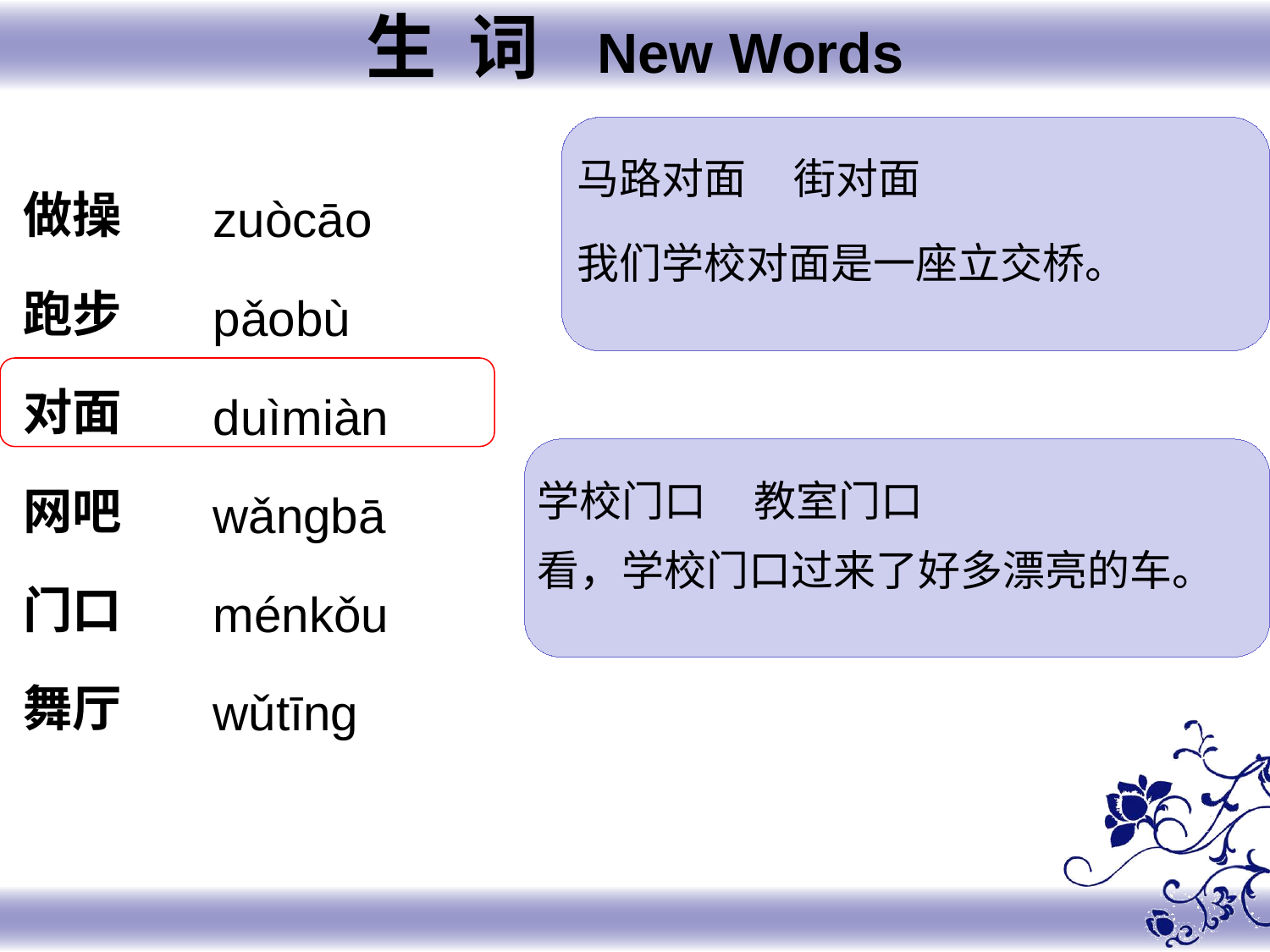

生  词   New Words

马路对面     街对面
我们学校对面是一座立交桥。

做操
跑步
对面
网吧
门口
舞厅
zuòcāo
pǎobù
duìmiàn
wǎngbā
ménkǒu
wǔtīng

学校门口     教室门口
看，学校门口过来了好多漂亮的车。